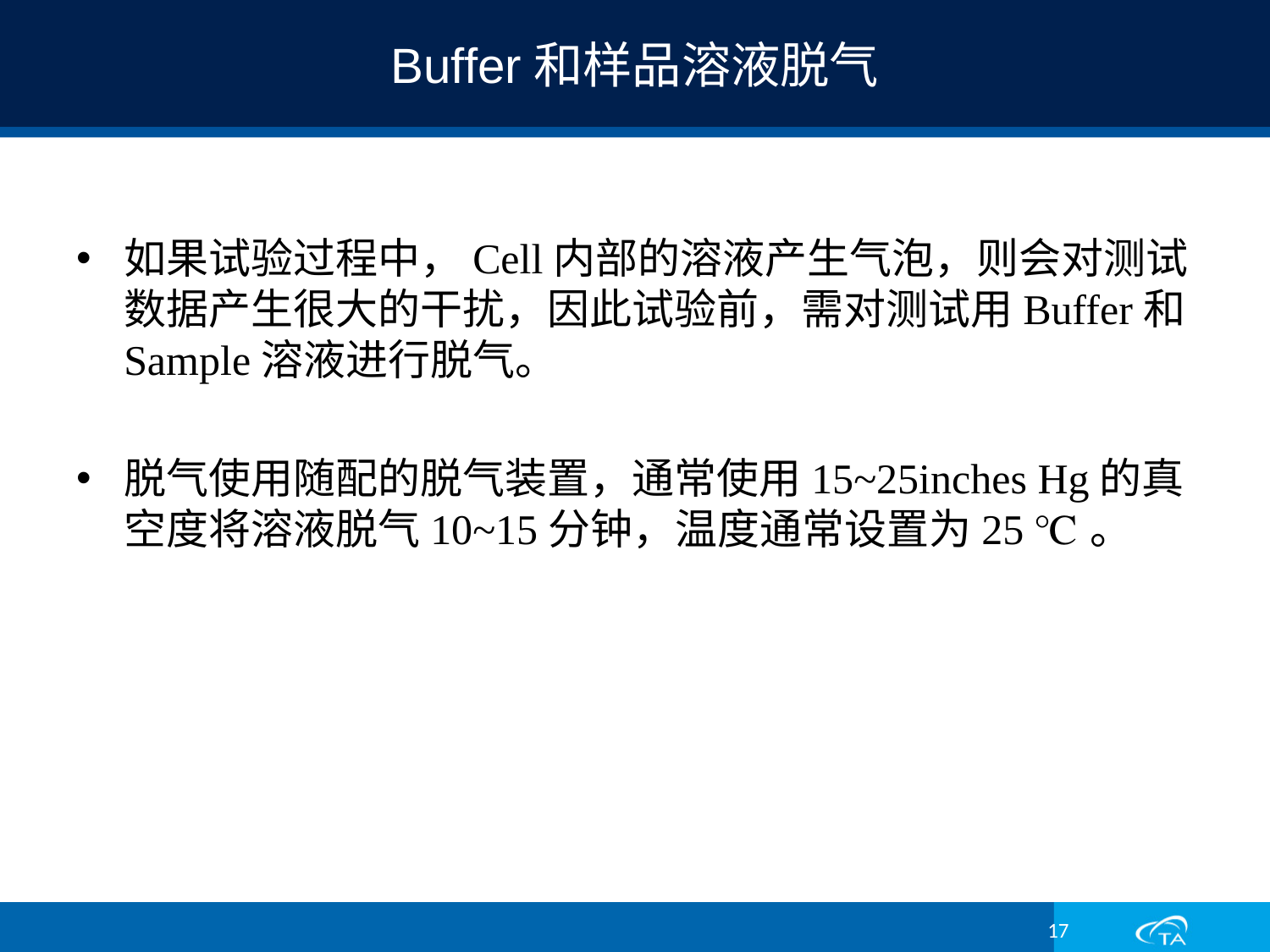

# Buffer和样品溶液脱气

如果试验过程中，Cell内部的溶液产生气泡，则会对测试数据产生很大的干扰，因此试验前，需对测试用Buffer和Sample溶液进行脱气。

脱气使用随配的脱气装置，通常使用15~25inches Hg的真空度将溶液脱气10~15分钟，温度通常设置为25 ℃。
17